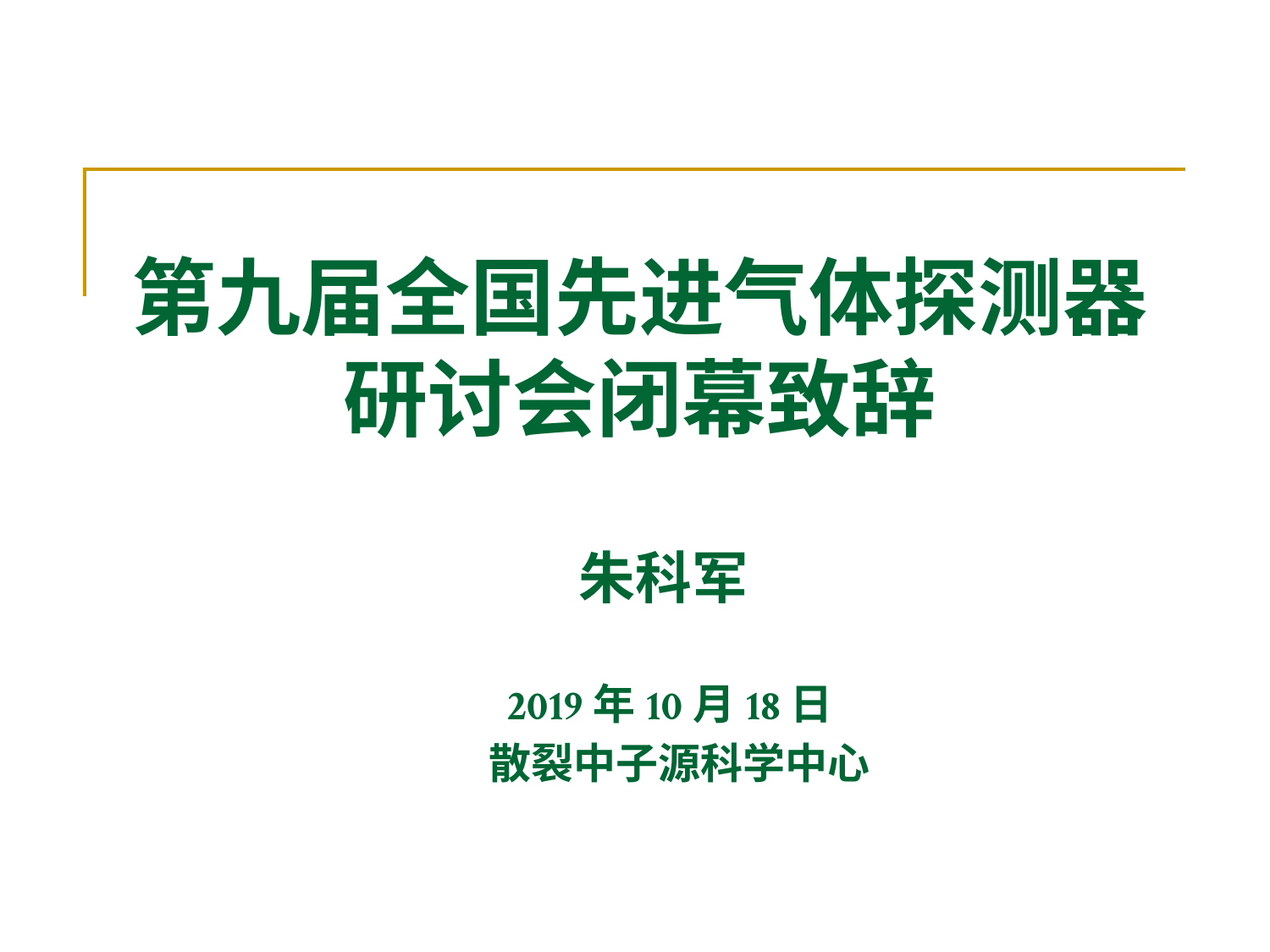

# 第九届全国先进气体探测器研讨会闭幕致辞

朱科军

2019年10月18日
 散裂中子源科学中心